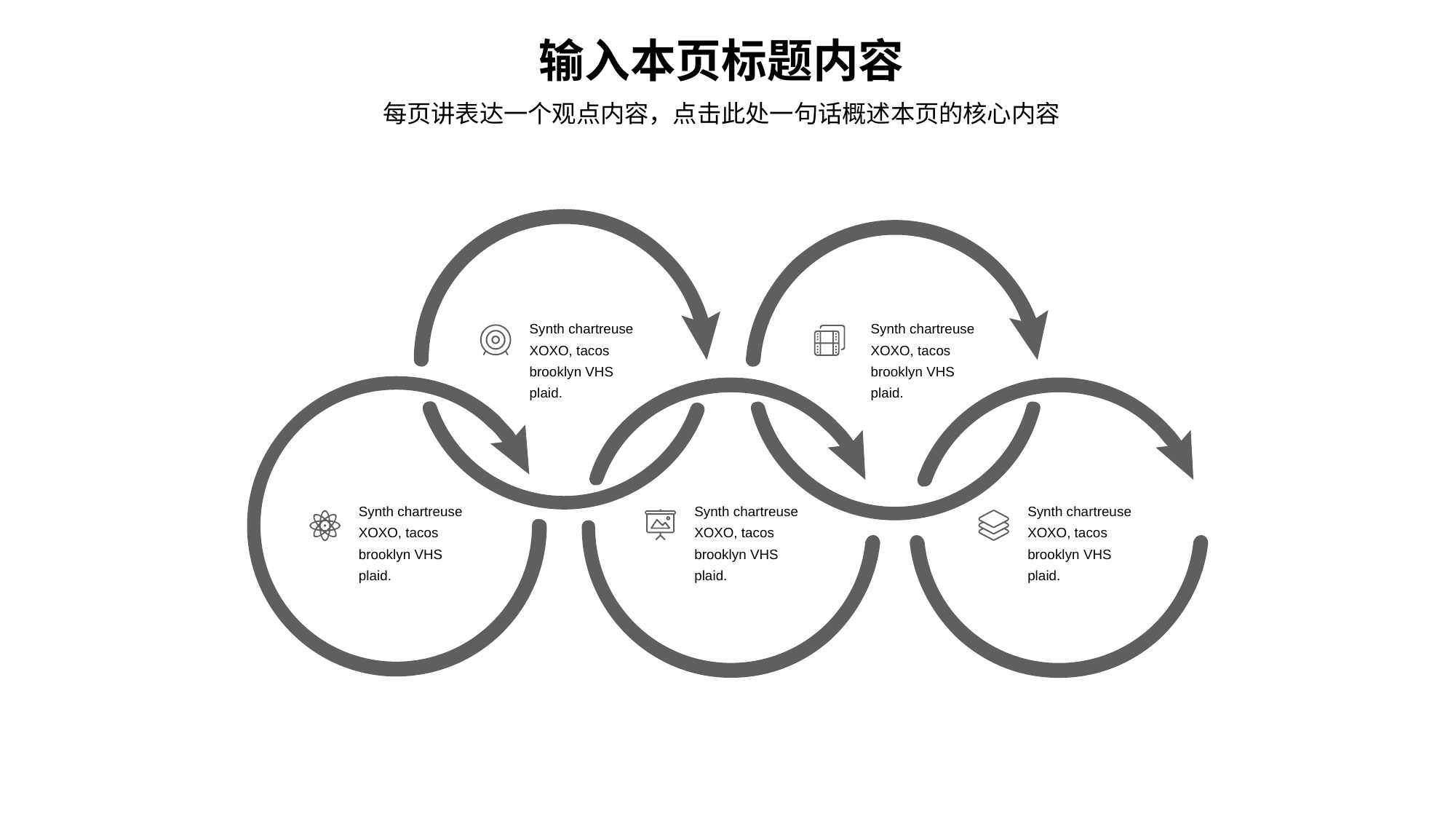

输入本页标题内容
每页讲表达一个观点内容，点击此处一句话概述本页的核心内容

Synth chartreuse XOXO, tacos brooklyn VHS plaid.
Synth chartreuse XOXO, tacos brooklyn VHS plaid.

Synth chartreuse XOXO, tacos brooklyn VHS plaid.
Synth chartreuse XOXO, tacos brooklyn VHS plaid.
Synth chartreuse XOXO, tacos brooklyn VHS plaid.